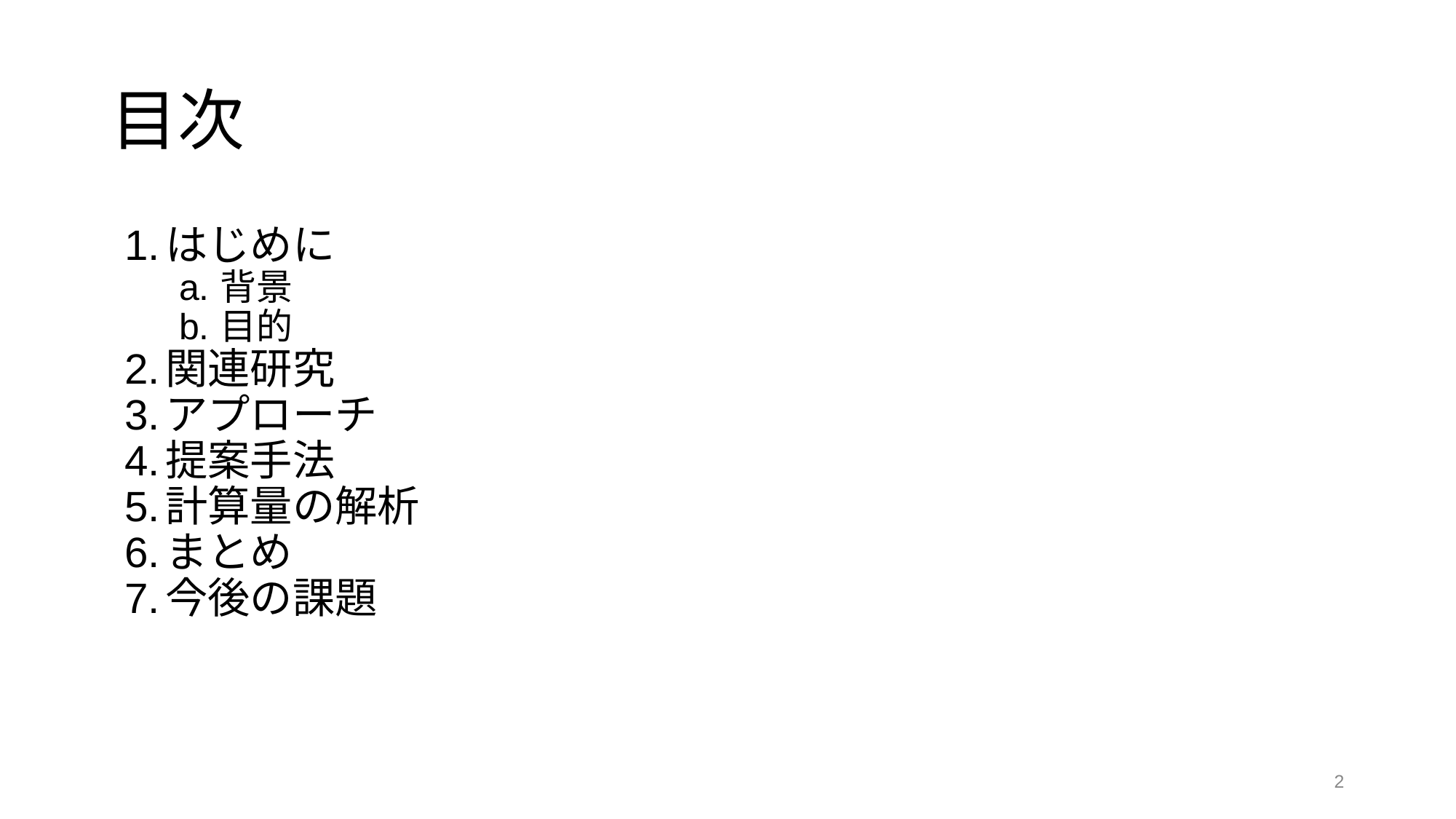

# 目次
はじめに
背景
目的
関連研究
アプローチ
提案手法
計算量の解析
まとめ
今後の課題
2